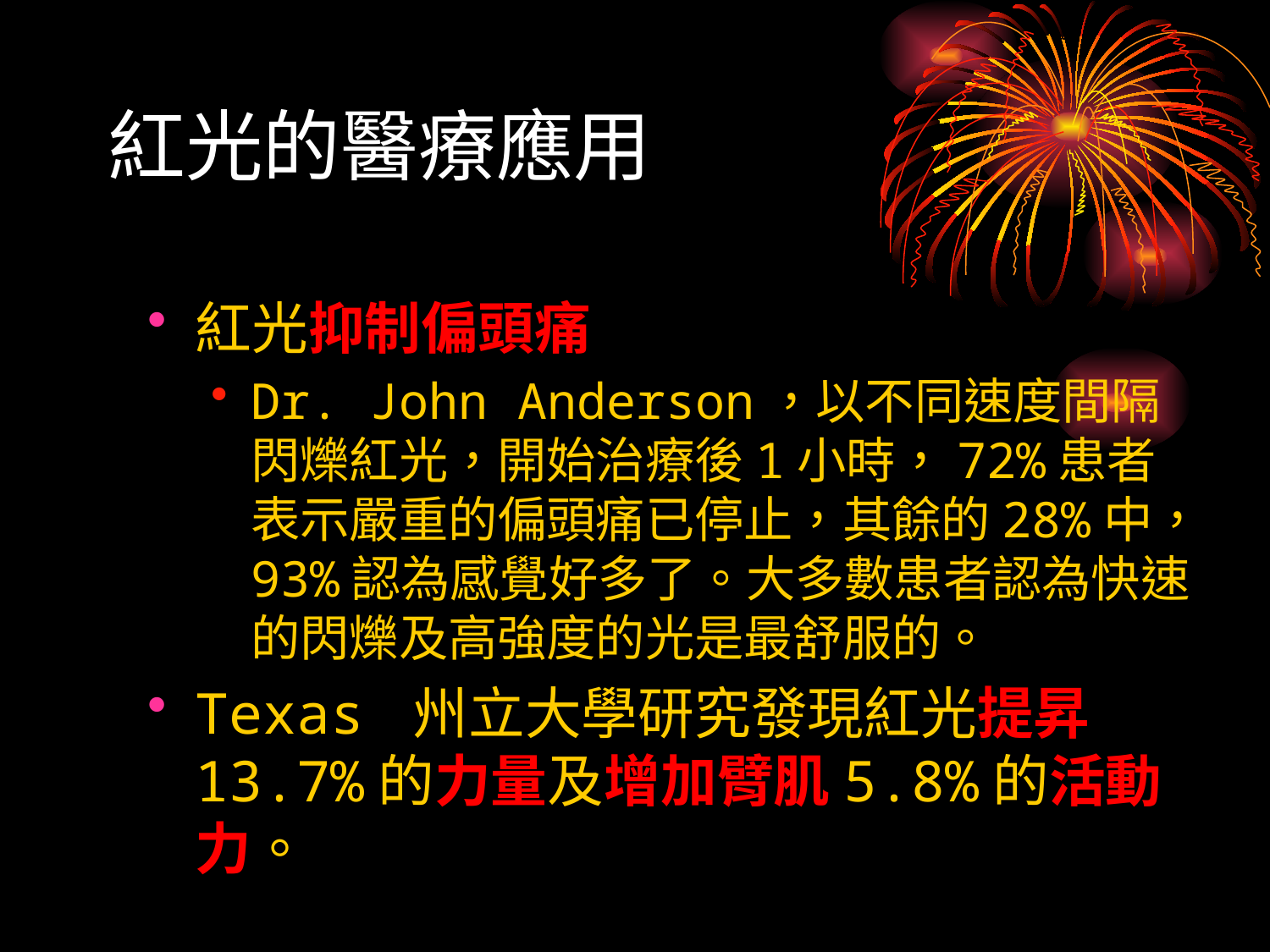

# 紅光的醫療應用
紅光抑制偏頭痛
Dr. John Anderson，以不同速度間隔閃爍紅光，開始治療後1小時，72%患者表示嚴重的偏頭痛已停止，其餘的28%中，93%認為感覺好多了。大多數患者認為快速的閃爍及高強度的光是最舒服的。
Texas 州立大學研究發現紅光提昇13.7%的力量及增加臂肌5.8%的活動力。